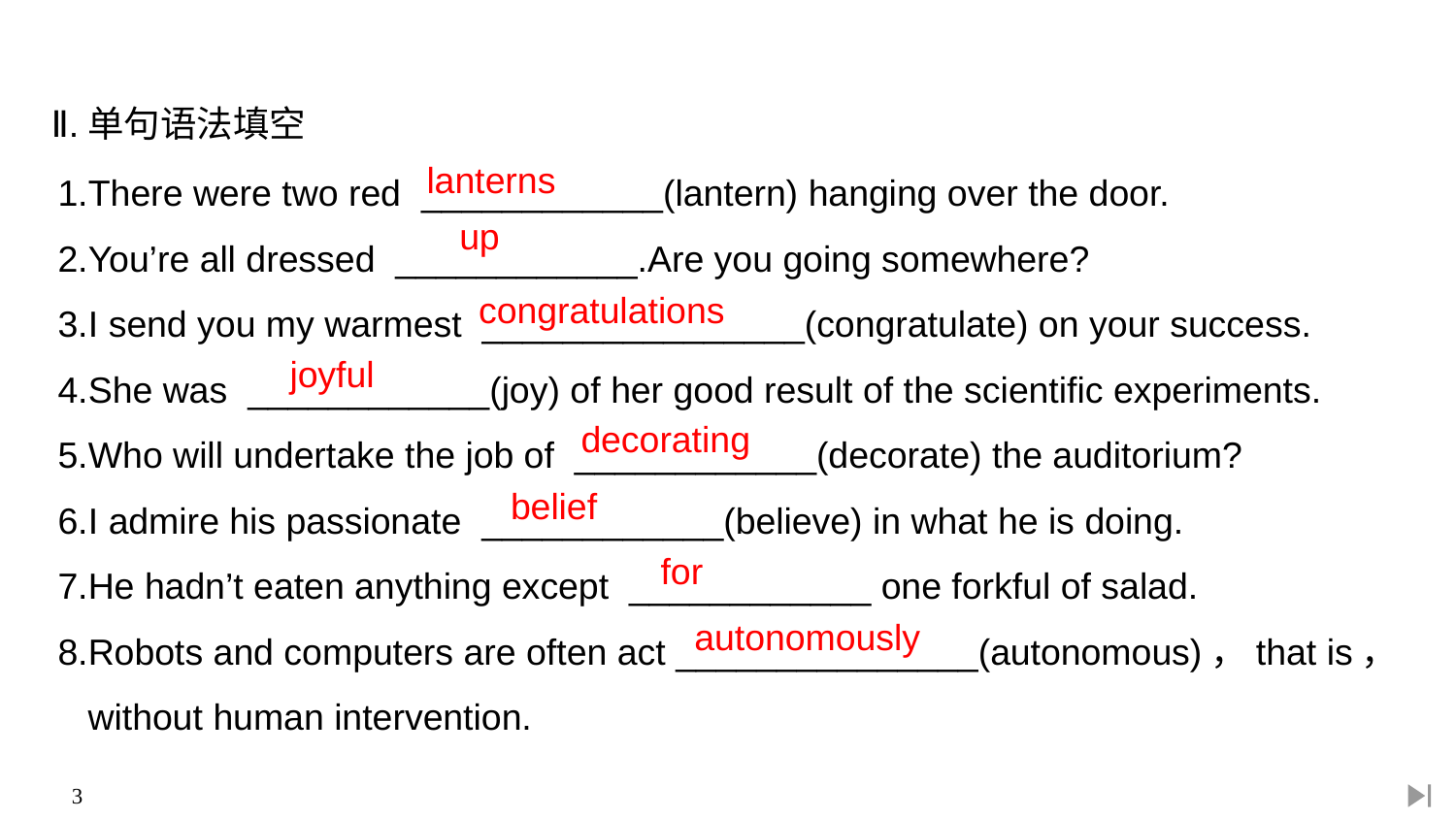

Ⅱ.单句语法填空
1.There were two red  ____________(lantern) hanging over the door.
2.You’re all dressed  ____________.Are you going somewhere?
3.I send you my warmest  ________________(congratulate) on your success.
4.She was  ____________(joy) of her good result of the scientific experiments.
5.Who will undertake the job of  ____________(decorate) the auditorium?
6.I admire his passionate  ____________(believe) in what he is doing.
7.He hadn’t eaten anything except  ____________ one forkful of salad.
8.Robots and computers are often act _______________(autonomous)，that is，without human intervention.
lanterns
up
congratulations
joyful
decorating
belief
for
autonomously